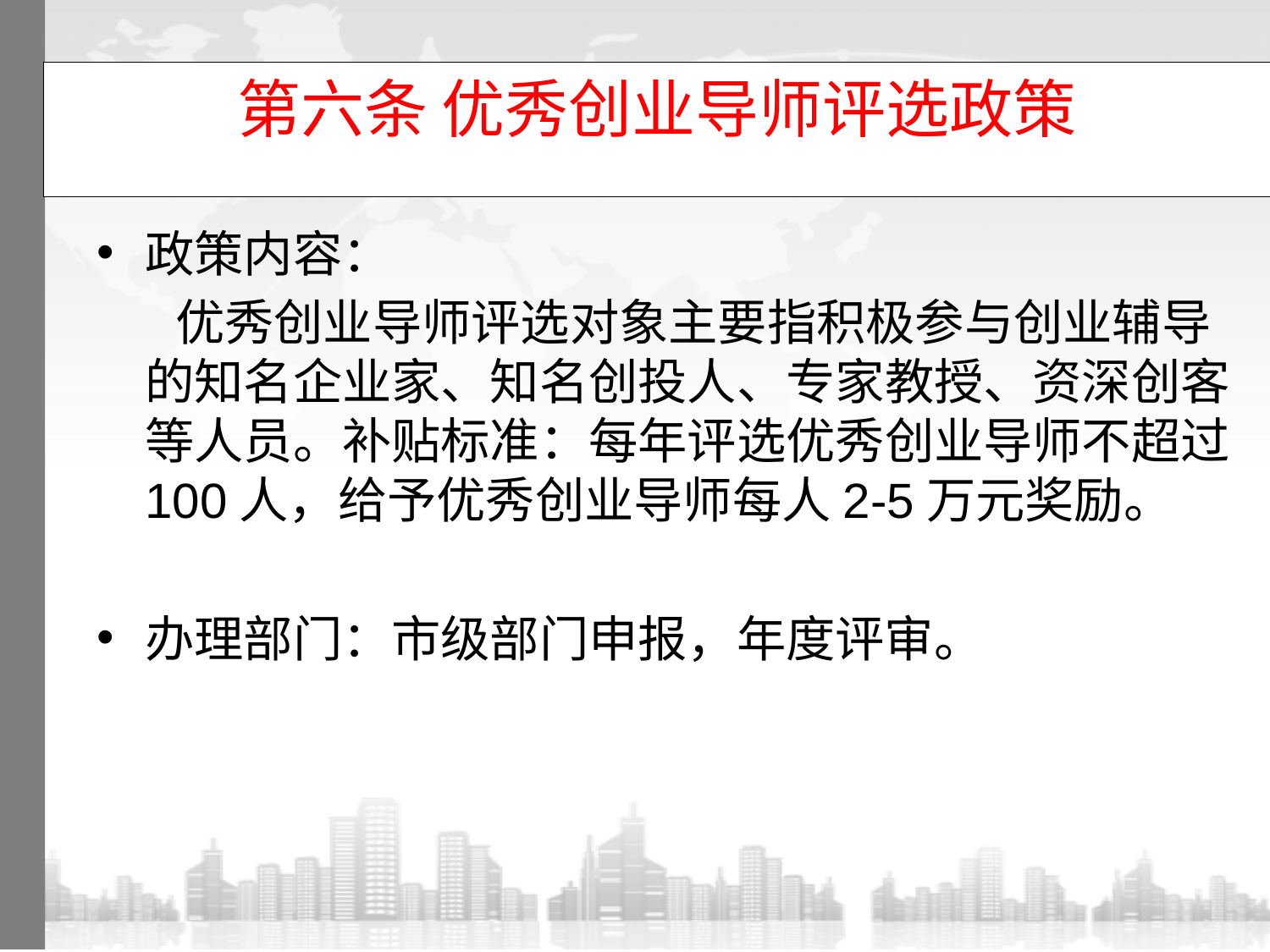

# 第六条 优秀创业导师评选政策
政策内容：
      优秀创业导师评选对象主要指积极参与创业辅导的知名企业家、知名创投人、专家教授、资深创客等人员。补贴标准：每年评选优秀创业导师不超过100人，给予优秀创业导师每人2-5万元奖励。

办理部门：市级部门申报，年度评审。